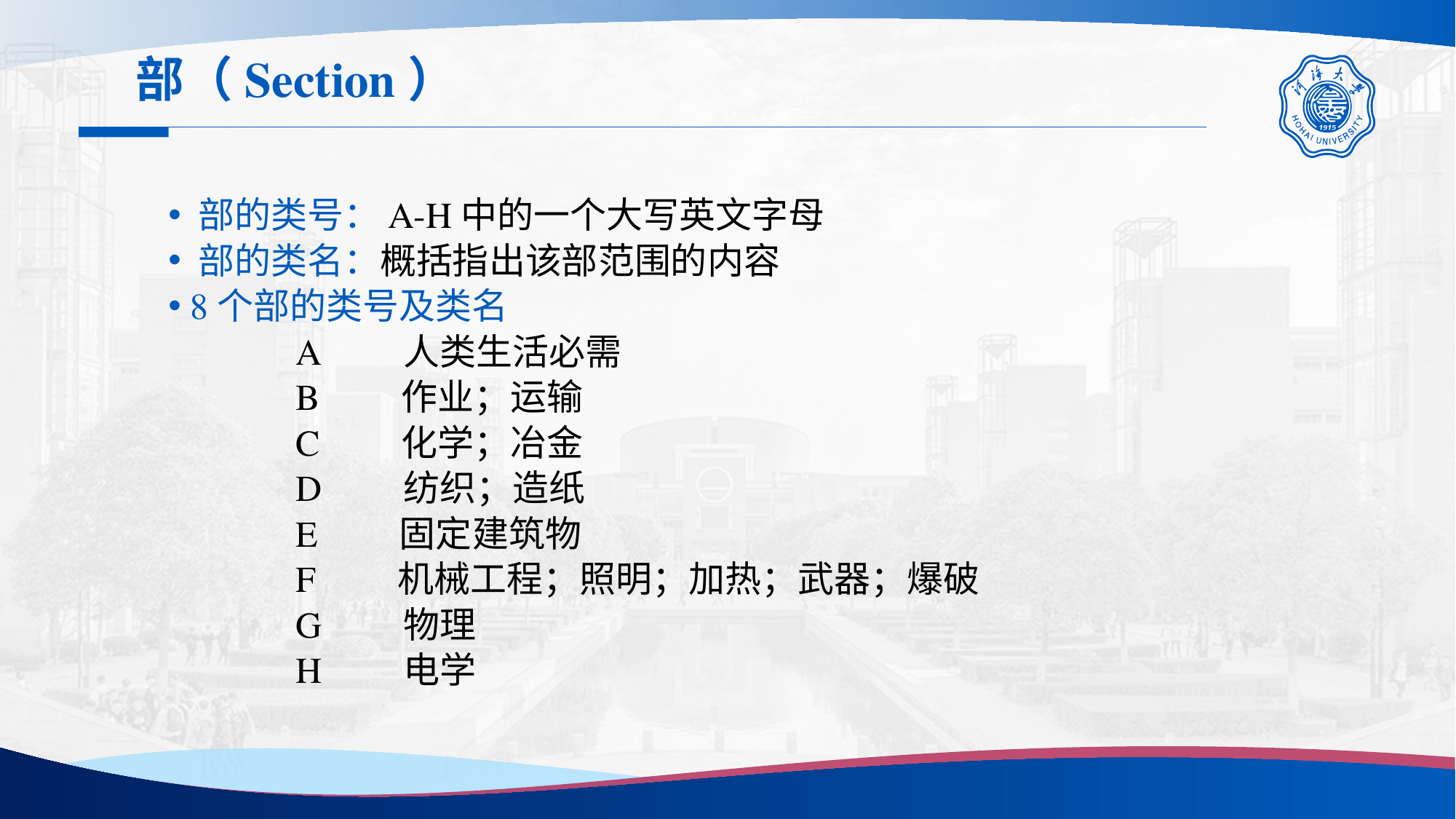

部（Section）
 部的类号：A-H中的一个大写英文字母
 部的类名：概括指出该部范围的内容
 8个部的类号及类名
              A        人类生活必需
              B        作业；运输
              C        化学；冶金
              D        纺织；造纸
              E        固定建筑物
              F        机械工程；照明；加热；武器；爆破
              G        物理
              H        电学